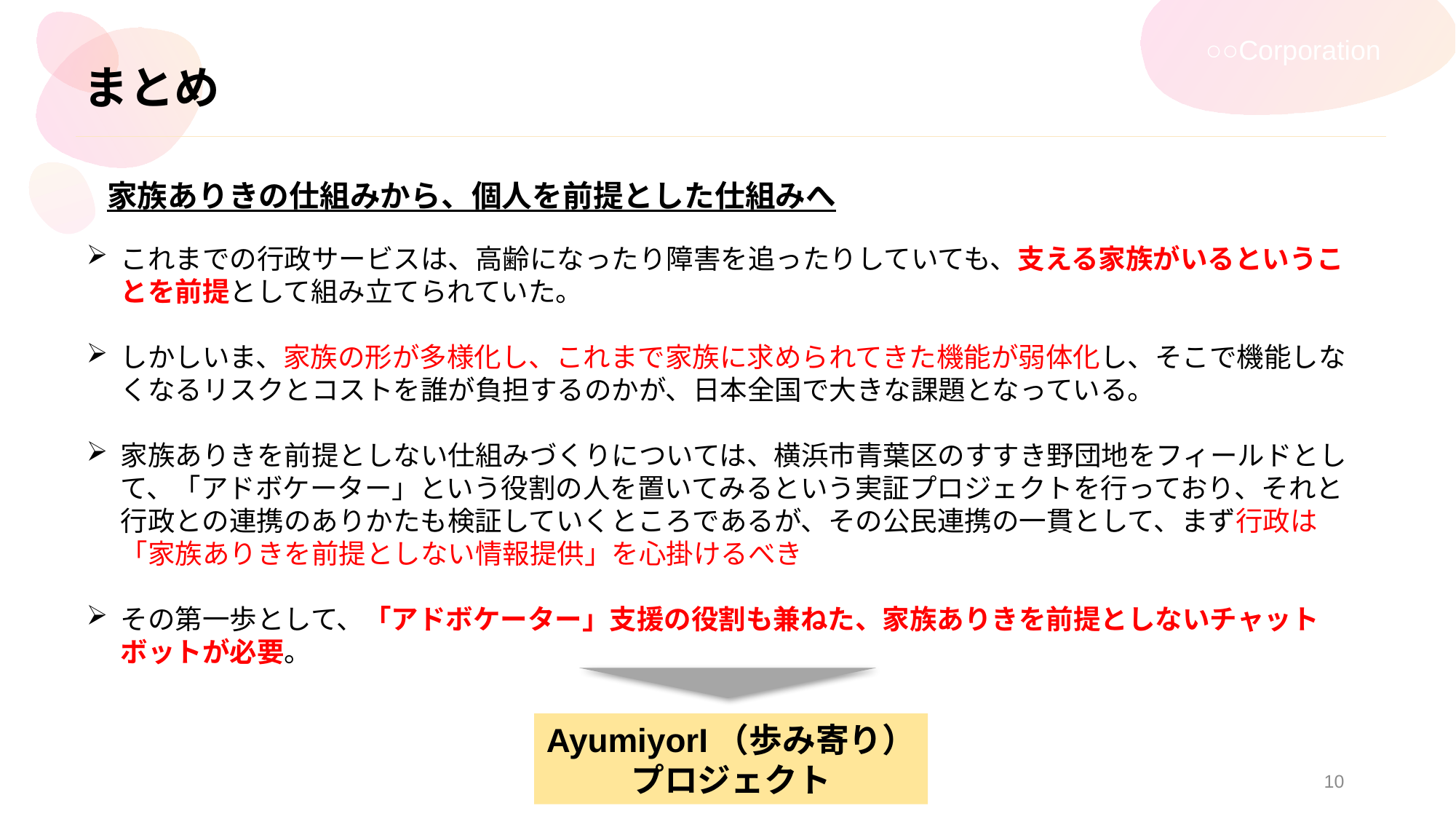

○○Corporation
# まとめ
家族ありきの仕組みから、個人を前提とした仕組みへ
これまでの行政サービスは、高齢になったり障害を追ったりしていても、支える家族がいるということを前提として組み立てられていた。

しかしいま、家族の形が多様化し、これまで家族に求められてきた機能が弱体化し、そこで機能しなくなるリスクとコストを誰が負担するのかが、日本全国で大きな課題となっている。

家族ありきを前提としない仕組みづくりについては、横浜市青葉区のすすき野団地をフィールドとして、「アドボケーター」という役割の人を置いてみるという実証プロジェクトを行っており、それと行政との連携のありかたも検証していくところであるが、その公民連携の一貫として、まず行政は「家族ありきを前提としない情報提供」を心掛けるべき

その第一歩として、「アドボケーター」支援の役割も兼ねた、家族ありきを前提としないチャットボットが必要。

AyumiyorI（歩み寄り）
プロジェクト
10